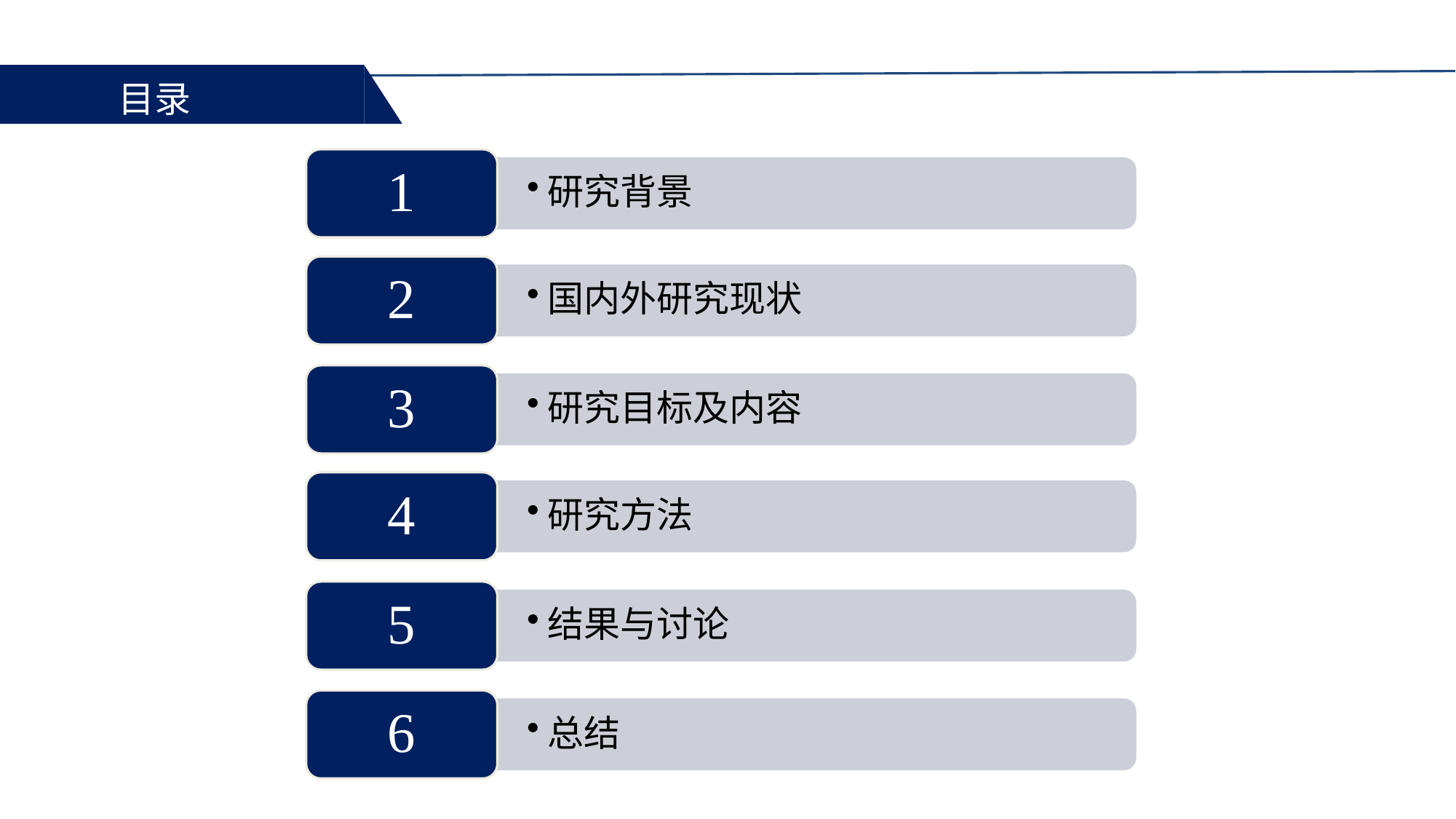

目录
1
研究背景
2
国内外研究现状
3
研究目标及内容
4
研究方法
5
结果与讨论
6
总结